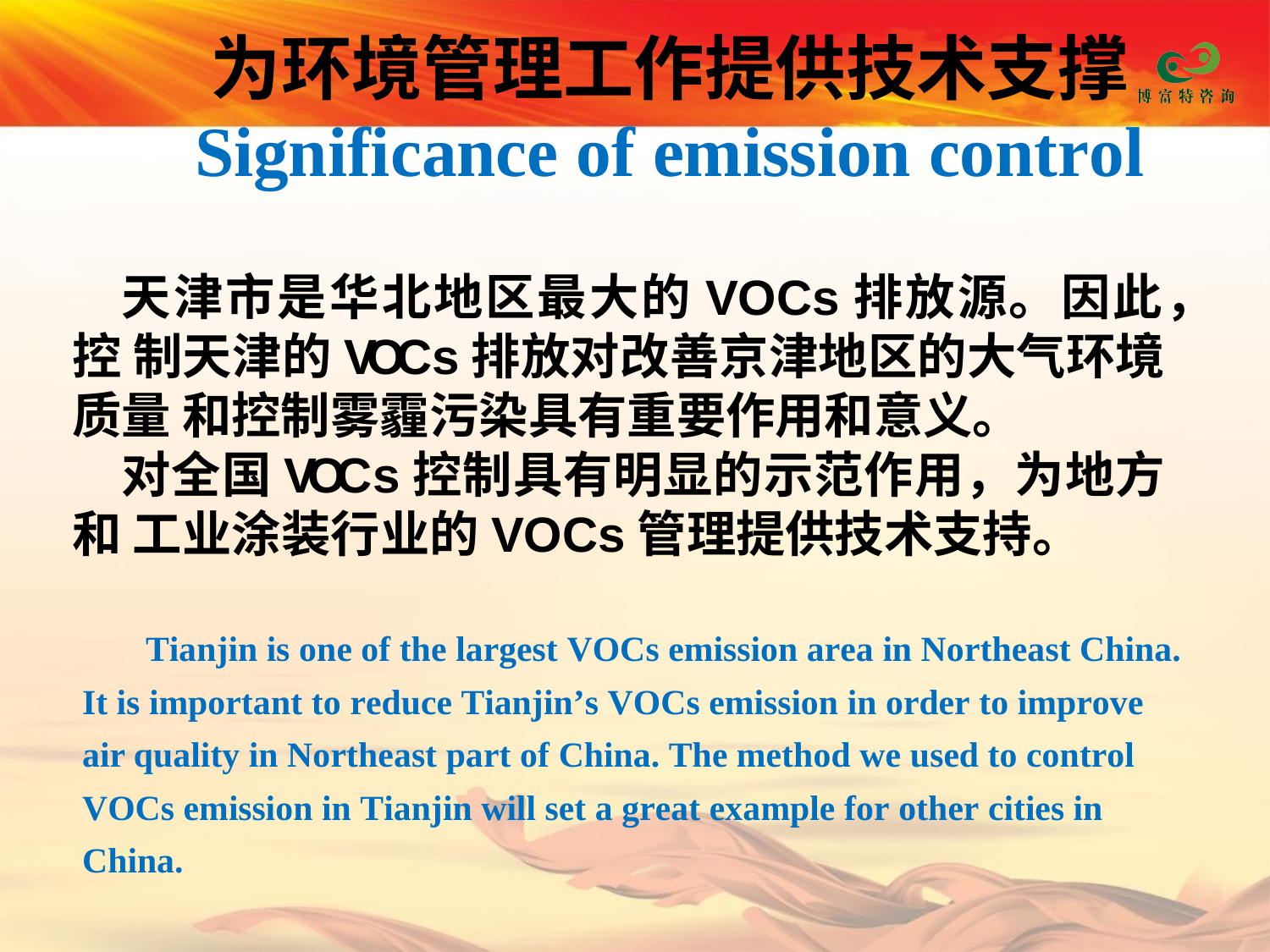

# 为环境管理工作提供技术支撑
Significance of emission control

天津市是华北地区最大的VOCs排放源。因此，控 制天津的VOCs排放对改善京津地区的大气环境质量 和控制雾霾污染具有重要作用和意义。
对全国VOCs控制具有明显的示范作用，为地方和 工业涂装行业的VOCs管理提供技术支持。

Tianjin is one of the largest VOCs emission area in Northeast China. It is important to reduce Tianjin’s VOCs emission in order to improve air quality in Northeast part of China. The method we used to control VOCs emission in Tianjin will set a great example for other cities in China.